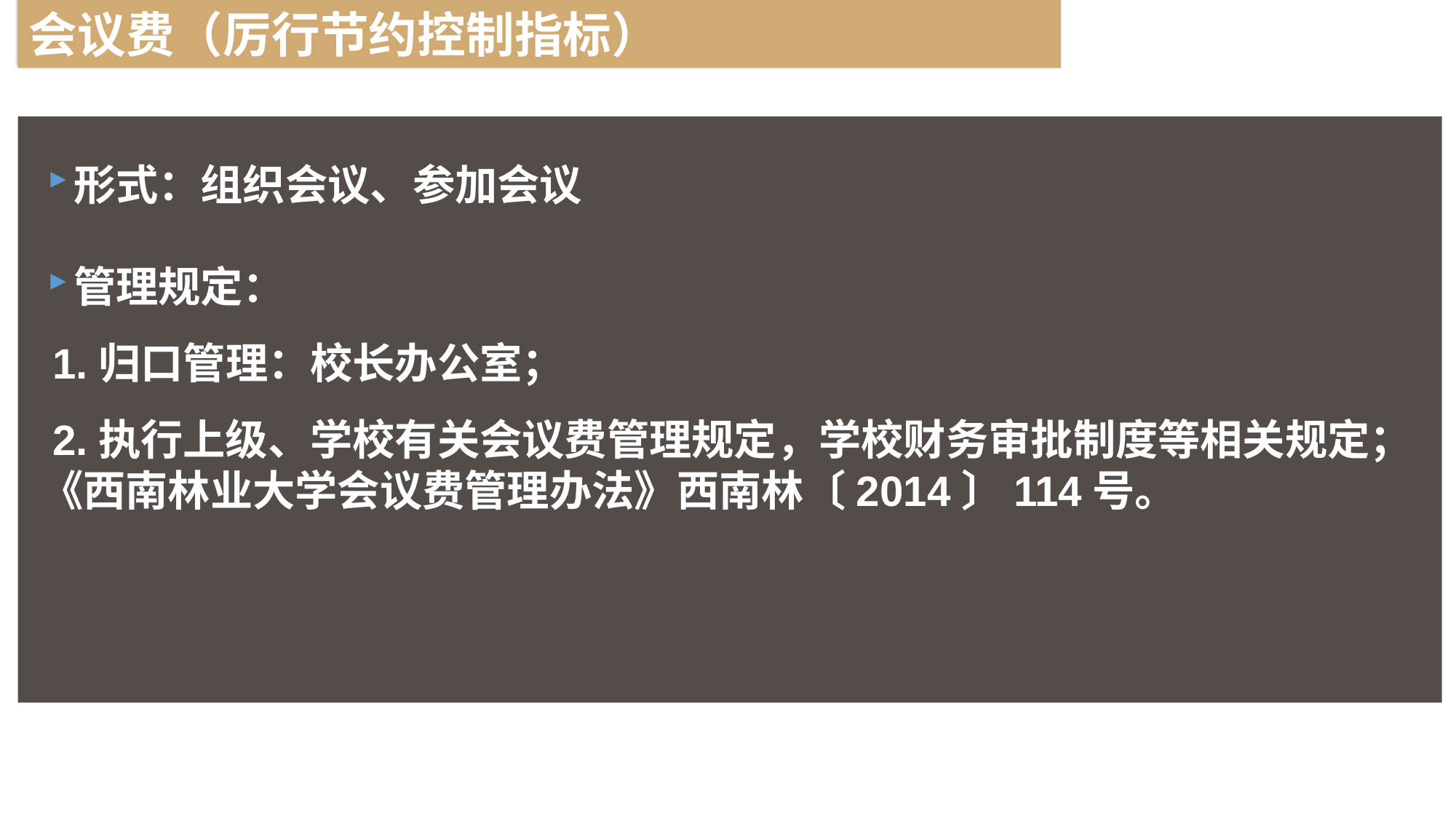

会议费（厉行节约控制指标）

形式：组织会议、参加会议

管理规定：
 1.归口管理：校长办公室；
 2.执行上级、学校有关会议费管理规定，学校财务审批制度等相关规定；
《西南林业大学会议费管理办法》西南林〔2014〕114号。

指因业务需要的临时用款，如职工预借的差旅费等。